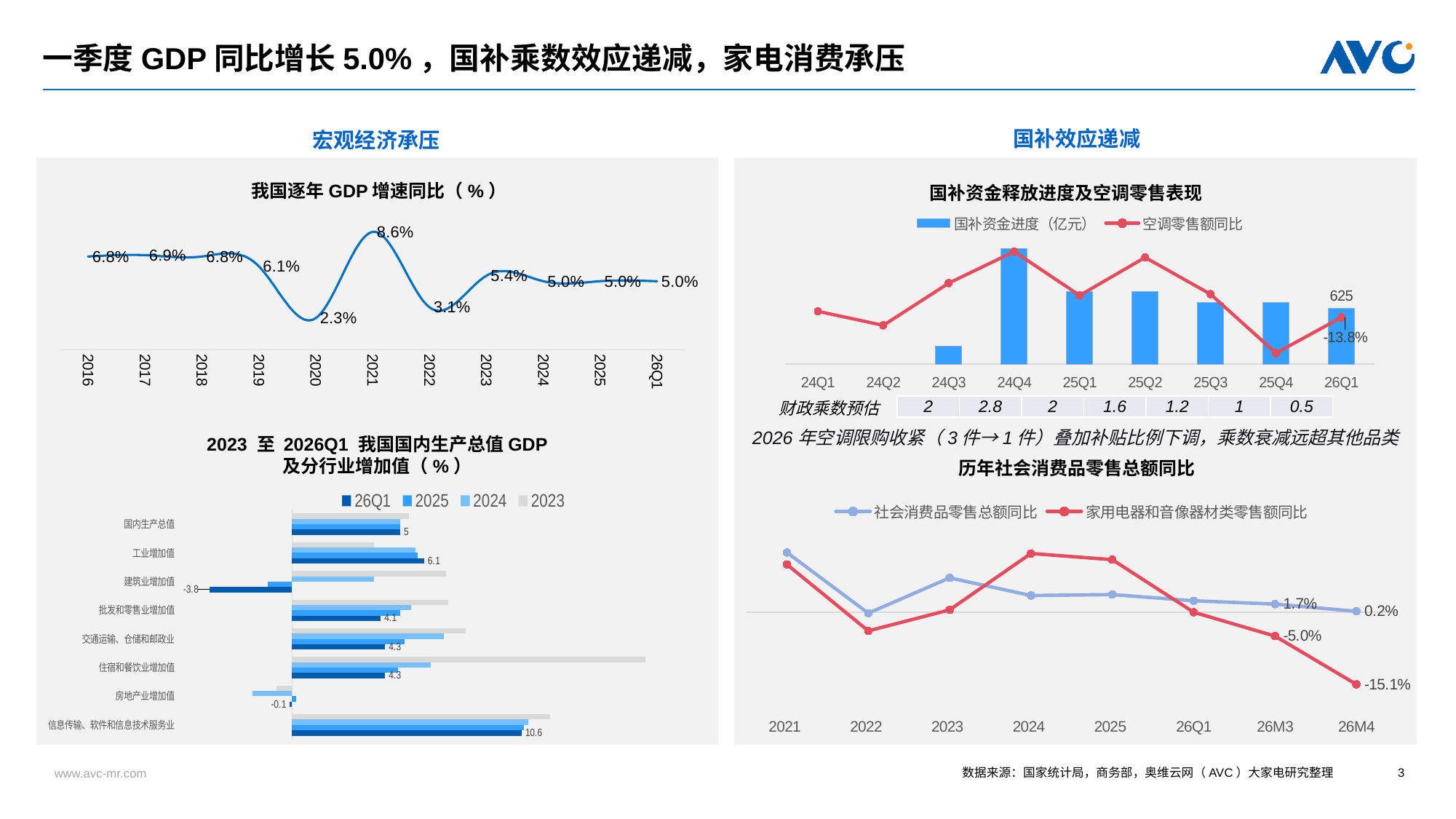

# 一季度GDP同比增长5.0%，国补乘数效应递减，家电消费承压
国补效应递减

历年社会消费品零售总额同比

### Chart

| Category | 社会消费品零售总额同比 | 家用电器和音像器材类零售额同比 |
|---|---|---|
| 2021  | 0.125 | 0.1 |
| 2022  | -0.002 | -0.039 |
| 2023  | 0.072 | 0.005 |
| 2024  | 0.035 | 0.123 |
| 2025  | 0.037 | 0.11 |
| 26Q1 | 0.024 | 0.0 |
| 26M3 | 0.017 | -0.05 |
| 26M4 | 0.002 | -0.151 |
宏观经济承压

我国逐年GDP增速同比（%）

### Chart

| Category | 中国GDP增速逐年同比（%） |
|---|---|
| 2016 | 0.068 |
| 2017 | 0.069 |
| 2018 | 0.068 |
| 2019 | 0.061 |
| 2020 | 0.023 |
| 2021 | 0.086 |
| 2022 | 0.031 |
| 2023 | 0.054 |
| 2024 | 0.05 |
| 2025 | 0.05 |
| 26Q1 | 0.05 |
2023 至 2026Q1 我国国内生产总值GDP
及分行业增加值（%）

### Chart

| Category | 2023 | 2024 | 2025 | 26Q1 |
|---|---|---|---|---|
| 国内生产总值 | 5.40000000000001 | 5.0 | 5.0 | 5.0 |
| 工业增加值 | 3.8 | 5.7 | 5.8 | 6.1 |
| 建筑业增加值 | 7.09999999999999 | 3.8 | -1.09999999999999 | -3.8 |
| 批发和零售业增加值 | 7.2 | 5.5 | 5.0 | 4.1 |
| 交通运输、仓储和邮政业 | 8.0 | 7.0 | 5.2 | 4.3 |
| 住宿和餐饮业增加值 | 16.3 | 6.40000000000001 | 4.9 | 4.3 |
| 房地产业增加值 | -0.700000000000003 | -1.8 | 0.2 | -0.1 |
| 信息传输、软件和信息技术服务业 | 11.9 | 10.9 | 10.7 | 10.6 |
国补资金释放进度及空调零售表现

### Chart

| Category | 国补资金进度（亿元） | 空调零售额同比 |
|---|---|---|
| 24Q1 | None | -0.104039576573222 |
| 24Q2 | None | -0.183161367239089 |
| 24Q3 | 200.0 | 0.0544460425335695 |
| 24Q4 | 1300.0 | 0.231473792193835 |
| 25Q1 | 810.0 | -0.014764450376295 |
| 25Q2 | 810.0 | 0.198815022818271 |
| 25Q3 | 690.0 | -0.00749687630154094 |
| 25Q4 | 690.0 | -0.339060671572225 |
| 26Q1 | 625.0 | -0.138176984153767 |
财政乘数预估
| 2 | 2.8 | 2 | 1.6 | 1.2 | 1 | 0.5 |
| --- | --- | --- | --- | --- | --- | --- |
2026年空调限购收紧（3件→1件）叠加补贴比例下调，乘数衰减远超其他品类
数据来源：国家统计局，商务部，奥维云网（AVC）大家电研究整理